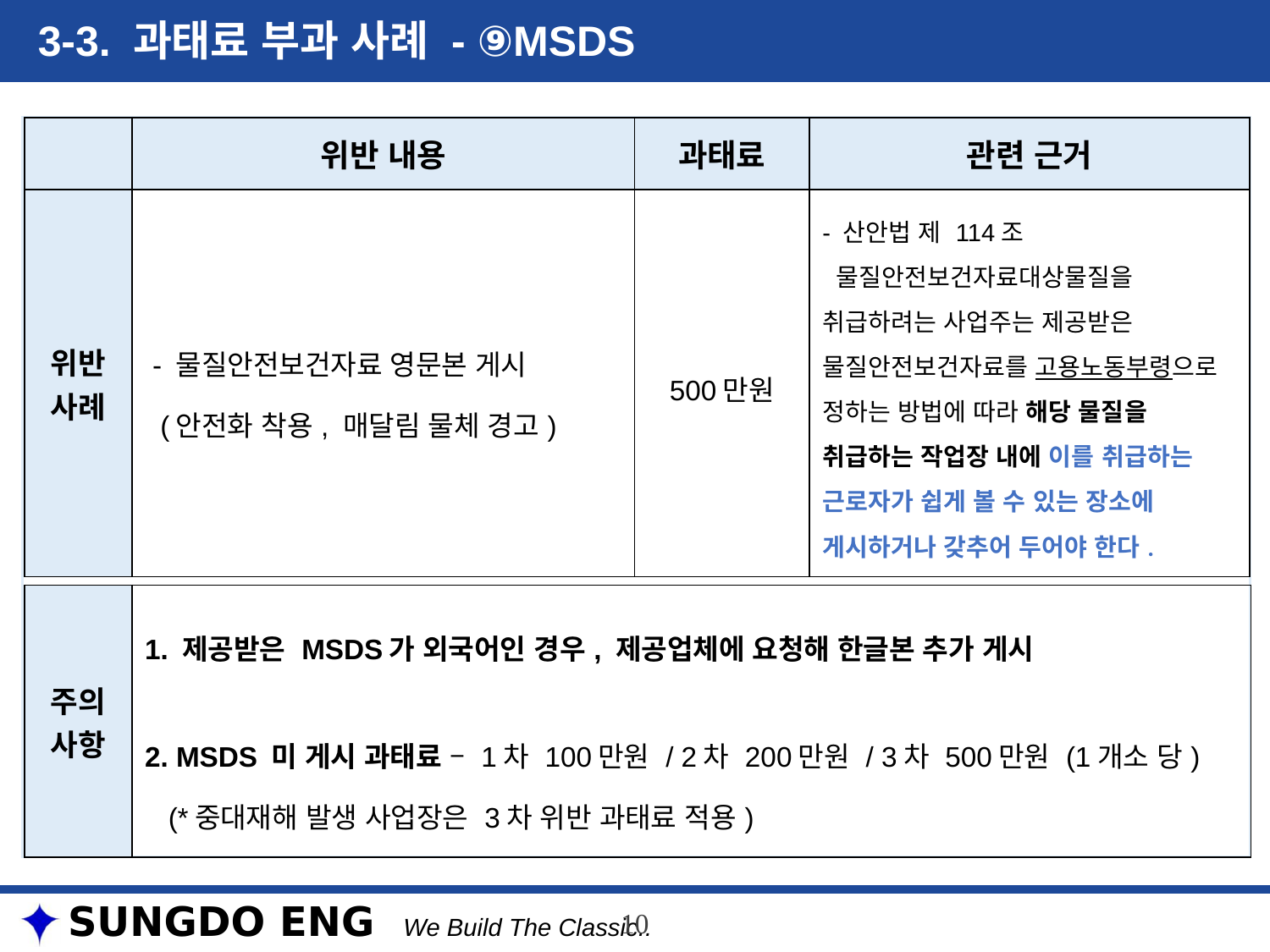

3-3. 과태료 부과 사례 - ⑨MSDS
|  | 위반 내용 | 과태료 | 관련 근거 |
| --- | --- | --- | --- |
| 위반 사례 | - 물질안전보건자료 영문본 게시 (안전화 착용, 매달림 물체 경고) | 500만원 | - 산안법 제 114조 물질안전보건자료대상물질을 취급하려는 사업주는 제공받은 물질안전보건자료를 고용노동부령으로 정하는 방법에 따라 해당 물질을 취급하는 작업장 내에 이를 취급하는 근로자가 쉽게 볼 수 있는 장소에 게시하거나 갖추어 두어야 한다. |
| 주의 사항 | 1. 제공받은 MSDS가 외국어인 경우, 제공업체에 요청해 한글본 추가 게시 2. MSDS 미 게시 과태료 – 1차 100만원 / 2차 200만원 / 3차 500만원 (1개소 당) (\*중대재해 발생 사업장은 3차 위반 과태료 적용) |
| --- | --- |
10